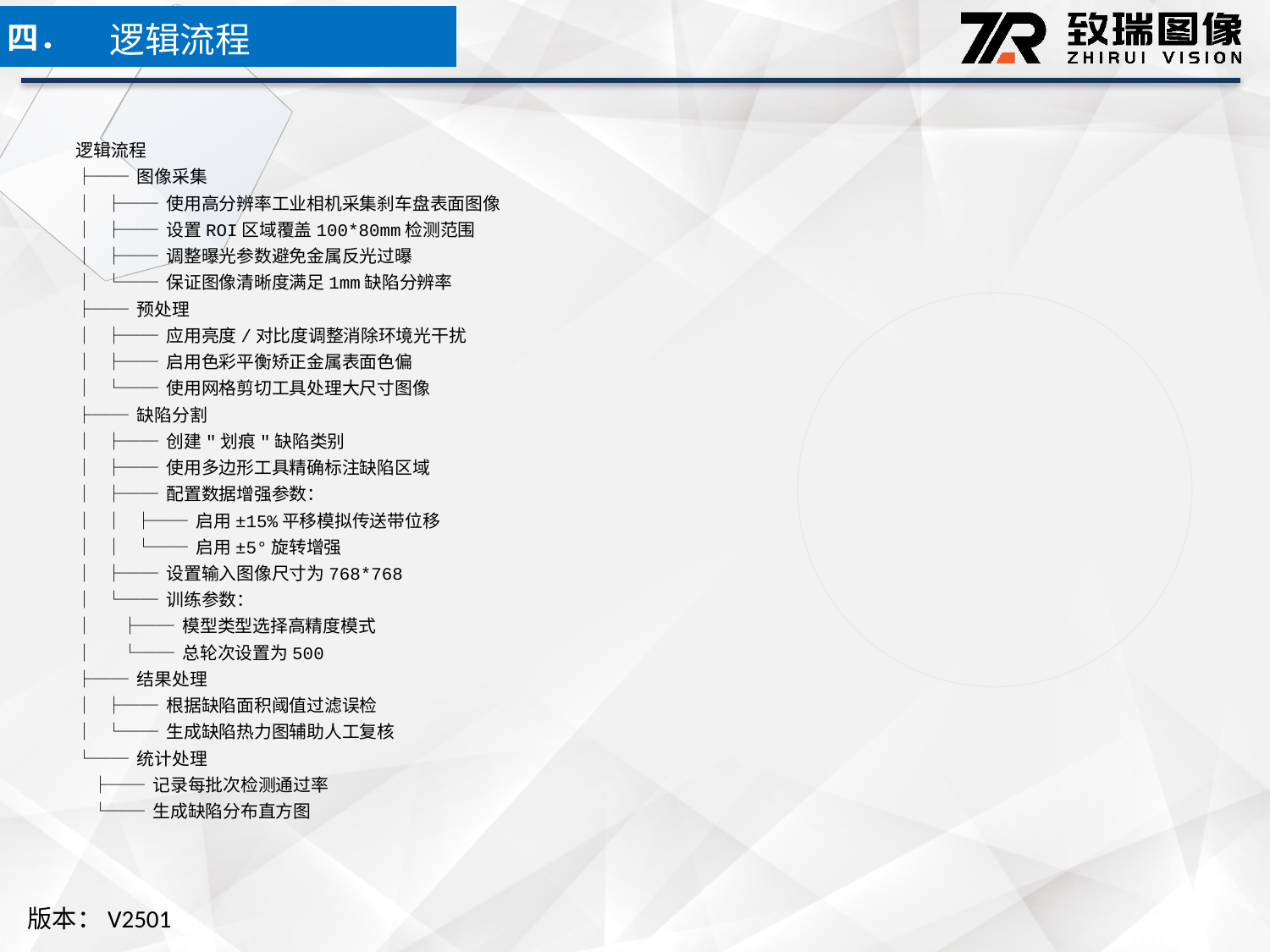

逻辑流程
四．

逻辑流程
├── 图像采集
│   ├── 使用高分辨率工业相机采集刹车盘表面图像
│   ├── 设置ROI区域覆盖100*80mm检测范围
│   ├── 调整曝光参数避免金属反光过曝
│   └── 保证图像清晰度满足1mm缺陷分辨率
├── 预处理
│   ├── 应用亮度/对比度调整消除环境光干扰
│   ├── 启用色彩平衡矫正金属表面色偏
│   └── 使用网格剪切工具处理大尺寸图像
├── 缺陷分割
│   ├── 创建"划痕"缺陷类别
│   ├── 使用多边形工具精确标注缺陷区域
│   ├── 配置数据增强参数：
│   │   ├── 启用±15%平移模拟传送带位移
│   │   └── 启用±5°旋转增强
│   ├── 设置输入图像尺寸为768*768
│   └── 训练参数：
│       ├── 模型类型选择高精度模式
│       └── 总轮次设置为500
├── 结果处理
│   ├── 根据缺陷面积阈值过滤误检
│   └── 生成缺陷热力图辅助人工复核
└── 统计处理
    ├── 记录每批次检测通过率
    └── 生成缺陷分布直方图